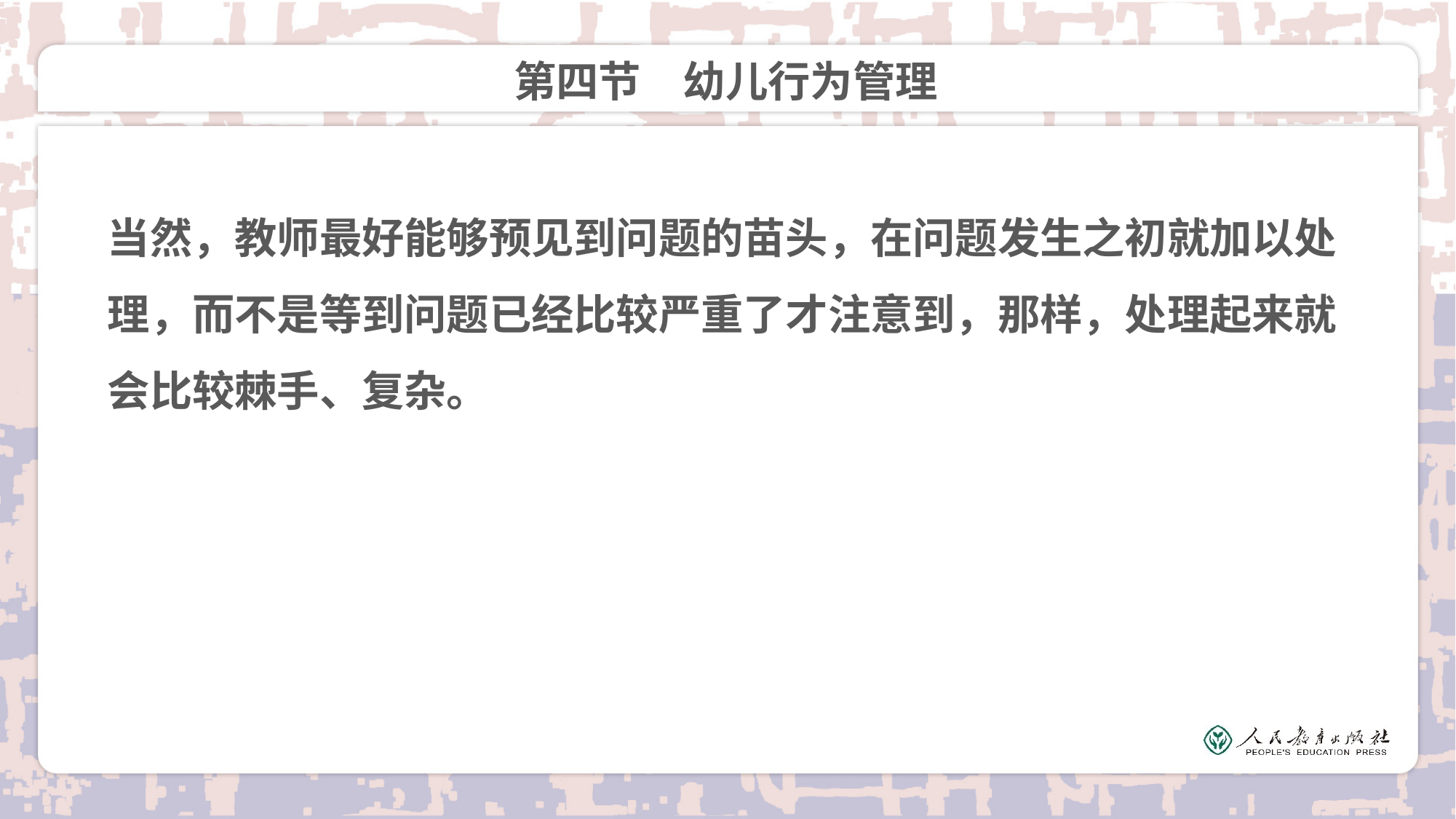

# 第四节　幼儿行为管理
当然，教师最好能够预见到问题的苗头，在问题发生之初就加以处理，而不是等到问题已经比较严重了才注意到，那样，处理起来就会比较棘手、复杂。